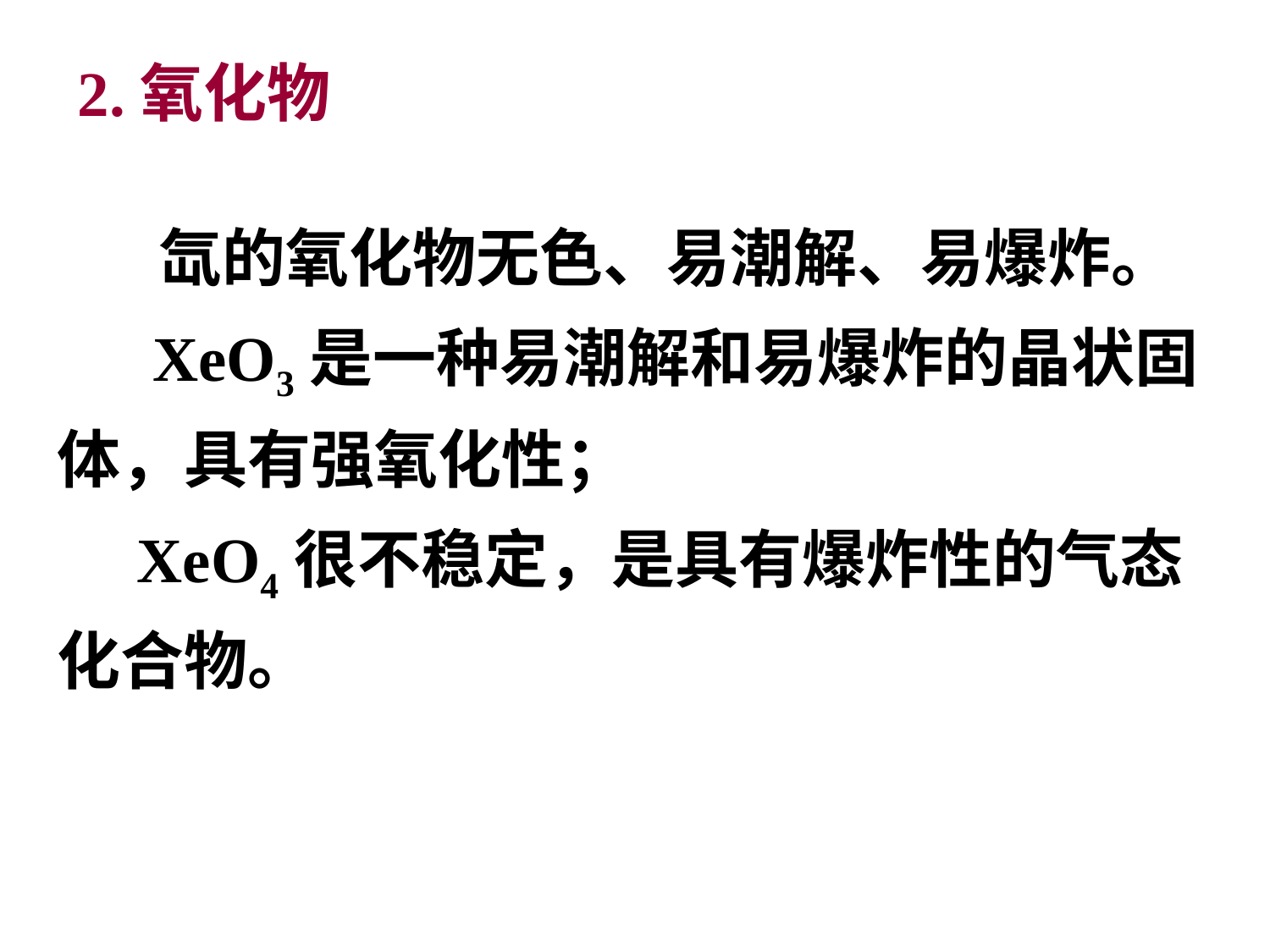

2.氧化物
      氙的氧化物无色、易潮解、易爆炸。
      XeO3是一种易潮解和易爆炸的晶状固体，具有强氧化性；
     XeO4很不稳定，是具有爆炸性的气态化合物。
343